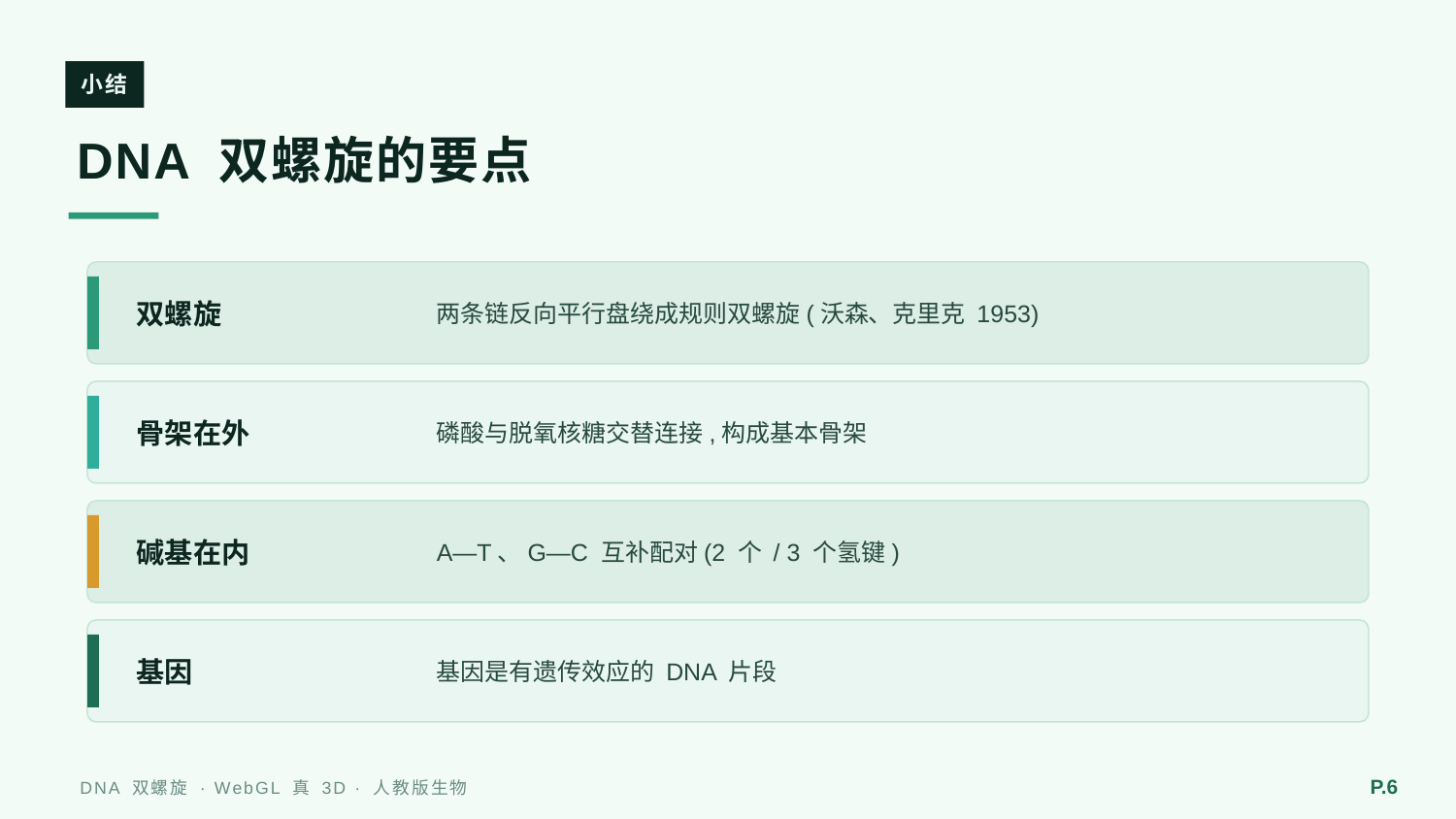

小结

DNA 双螺旋的要点

双螺旋
两条链反向平行盘绕成规则双螺旋(沃森、克里克 1953)

骨架在外
磷酸与脱氧核糖交替连接,构成基本骨架

碱基在内
A—T、G—C 互补配对(2 个 / 3 个氢键)

基因
基因是有遗传效应的 DNA 片段

P.6
DNA 双螺旋 · WebGL 真 3D · 人教版生物